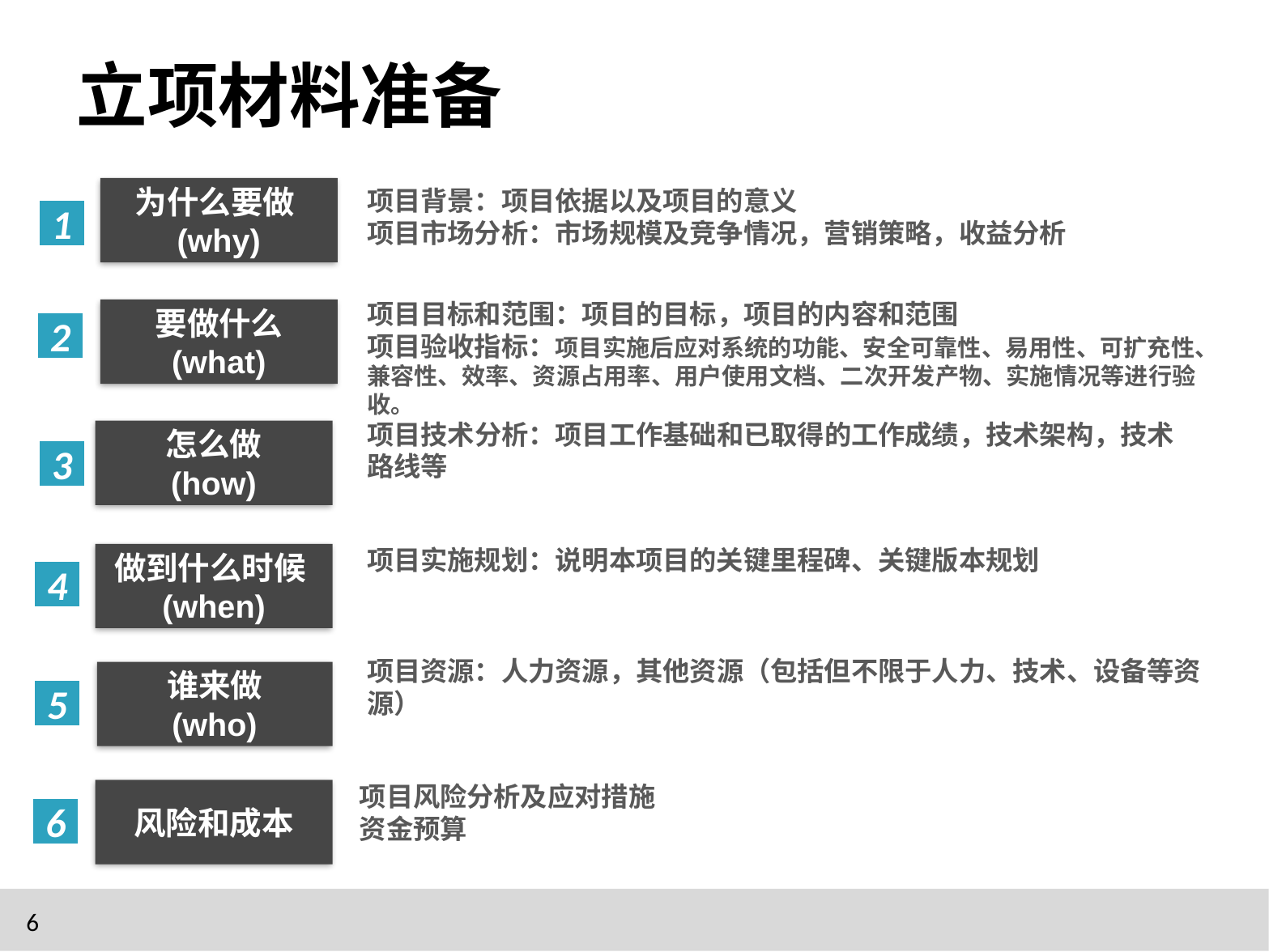

# 立项材料准备
为什么要做(why)
项目背景：项目依据以及项目的意义
项目市场分析：市场规模及竞争情况，营销策略，收益分析
1
项目目标和范围：项目的目标，项目的内容和范围
项目验收指标：项目实施后应对系统的功能、安全可靠性、易用性、可扩充性、兼容性、效率、资源占用率、用户使用文档、二次开发产物、实施情况等进行验收。
要做什么
(what)
2
项目技术分析：项目工作基础和已取得的工作成绩，技术架构，技术路线等
怎么做
(how)
3
项目实施规划：说明本项目的关键里程碑、关键版本规划
做到什么时候(when)
4
项目资源：人力资源，其他资源（包括但不限于人力、技术、设备等资源）
谁来做
(who)
5
项目风险分析及应对措施
资金预算
风险和成本
6
6